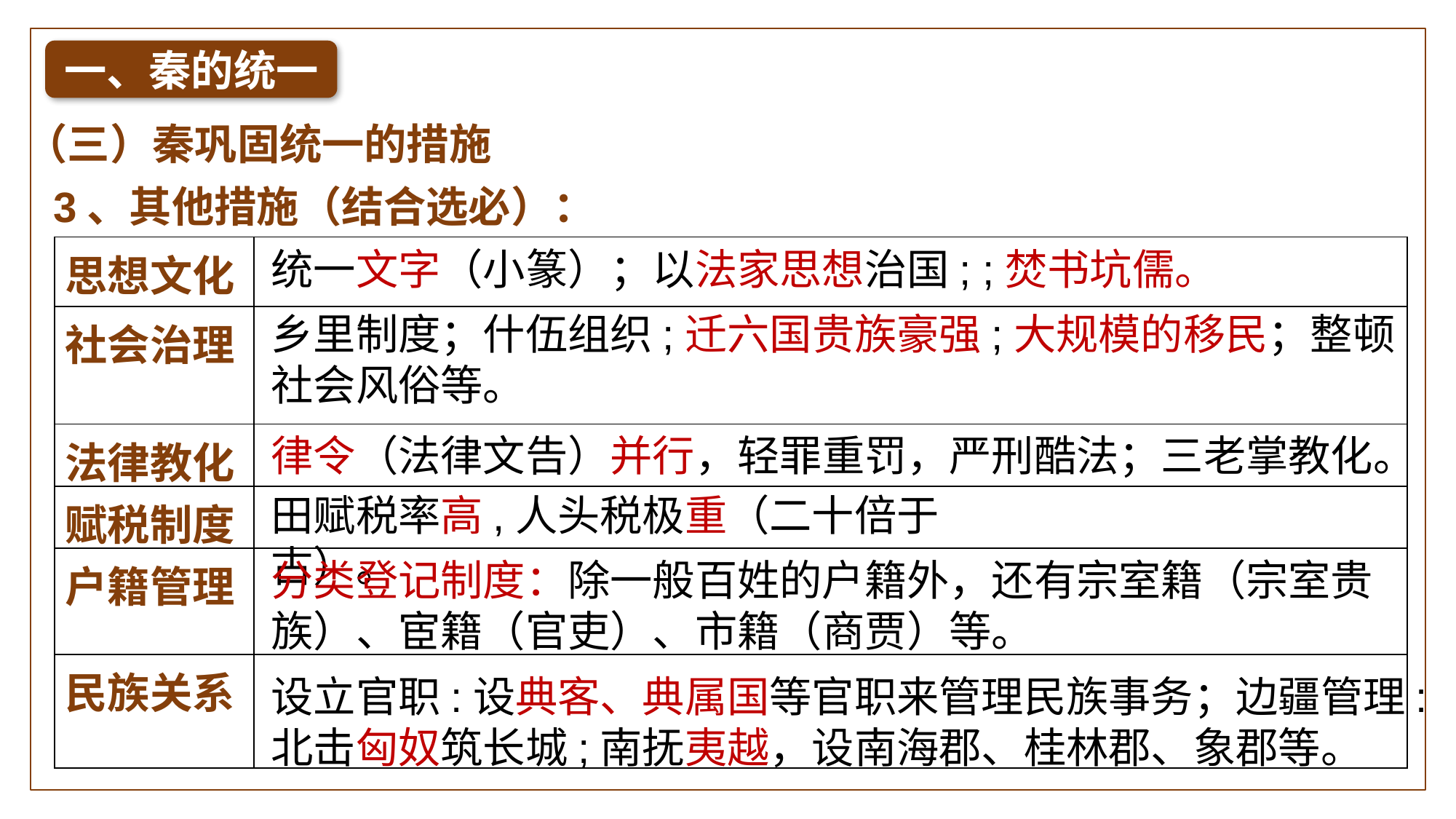

一、秦的统一
（三）秦巩固统一的措施
3、其他措施（结合选必）：
| 思想文化 |  |
| --- | --- |
| 社会治理 |  |
| 法律教化 |  |
| 赋税制度 |  |
| 户籍管理 |  |
| 民族关系 |  |
统一文字（小篆）；以法家思想治国; ;焚书坑儒。
乡里制度；什伍组织;迁六国贵族豪强;大规模的移民；整顿社会风俗等。
律令（法律文告）并行，轻罪重罚，严刑酷法；三老掌教化。
田赋税率高,人头税极重（二十倍于古）。
分类登记制度：除一般百姓的户籍外，还有宗室籍（宗室贵族）、宦籍（官吏）、市籍（商贾）等。
设立官职:设典客、典属国等官职来管理民族事务；边疆管理:北击匈奴筑长城;南抚夷越，设南海郡、桂林郡、象郡等。